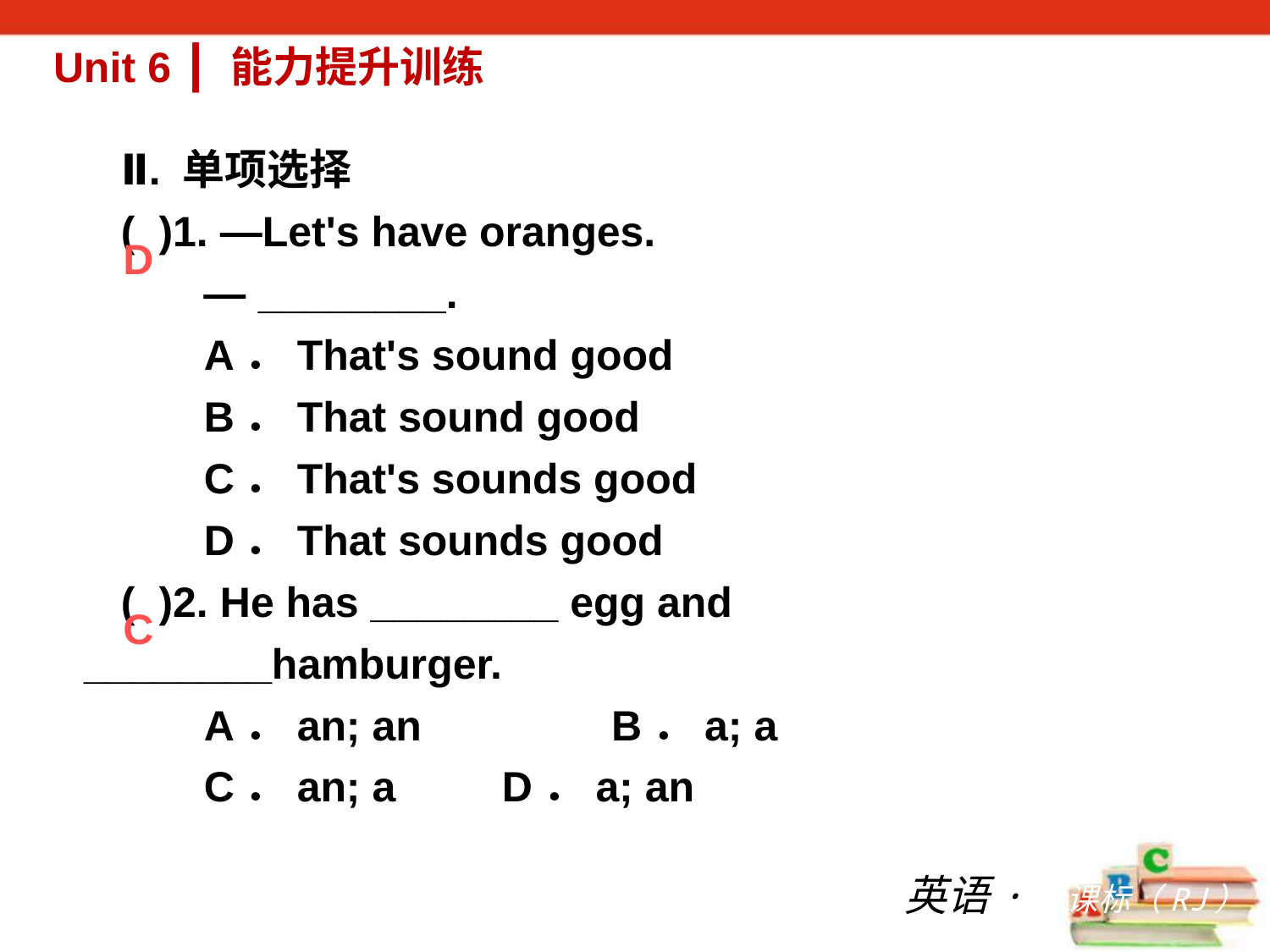

Unit 6 ┃ 能力提升训练
Ⅱ. 单项选择
(  )1. —Let's have oranges.
       — ________.
       A．That's sound good
       B．That sound good
       C．That's sounds good
       D．That sounds good
(  )2. He has ________ egg and ________hamburger.
       A．an; an　　　　B．a; a
       C．an; a         D．a; an
D
C
英语·新课标（RJ）